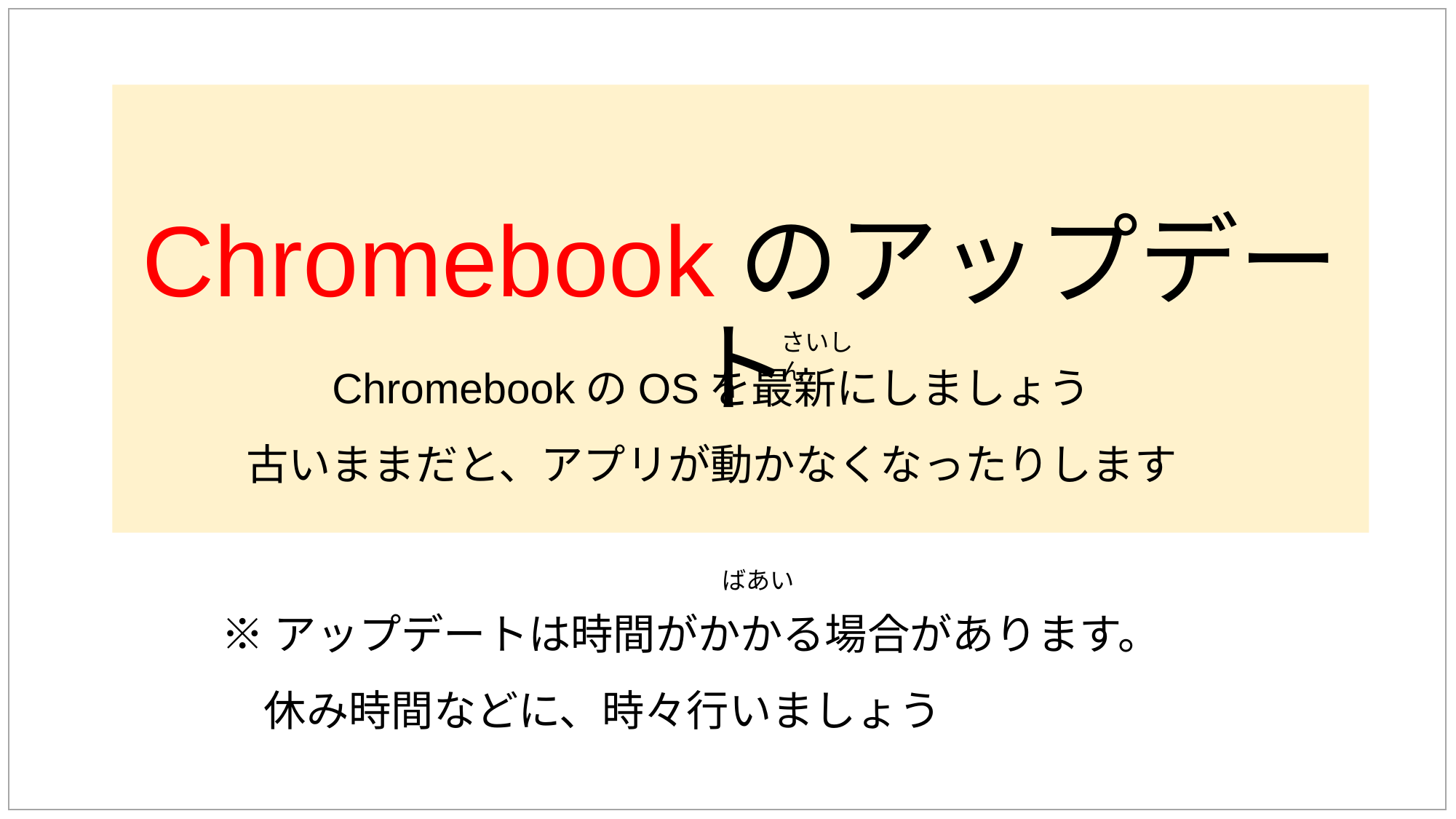

Chromebookのアップデート

さいしん
ChromebookのOSを最新にしましょう
古いままだと、アプリが動かなくなったりします

ばあい
※アップデートは時間がかかる場合があります。
　休み時間などに、時々行いましょう